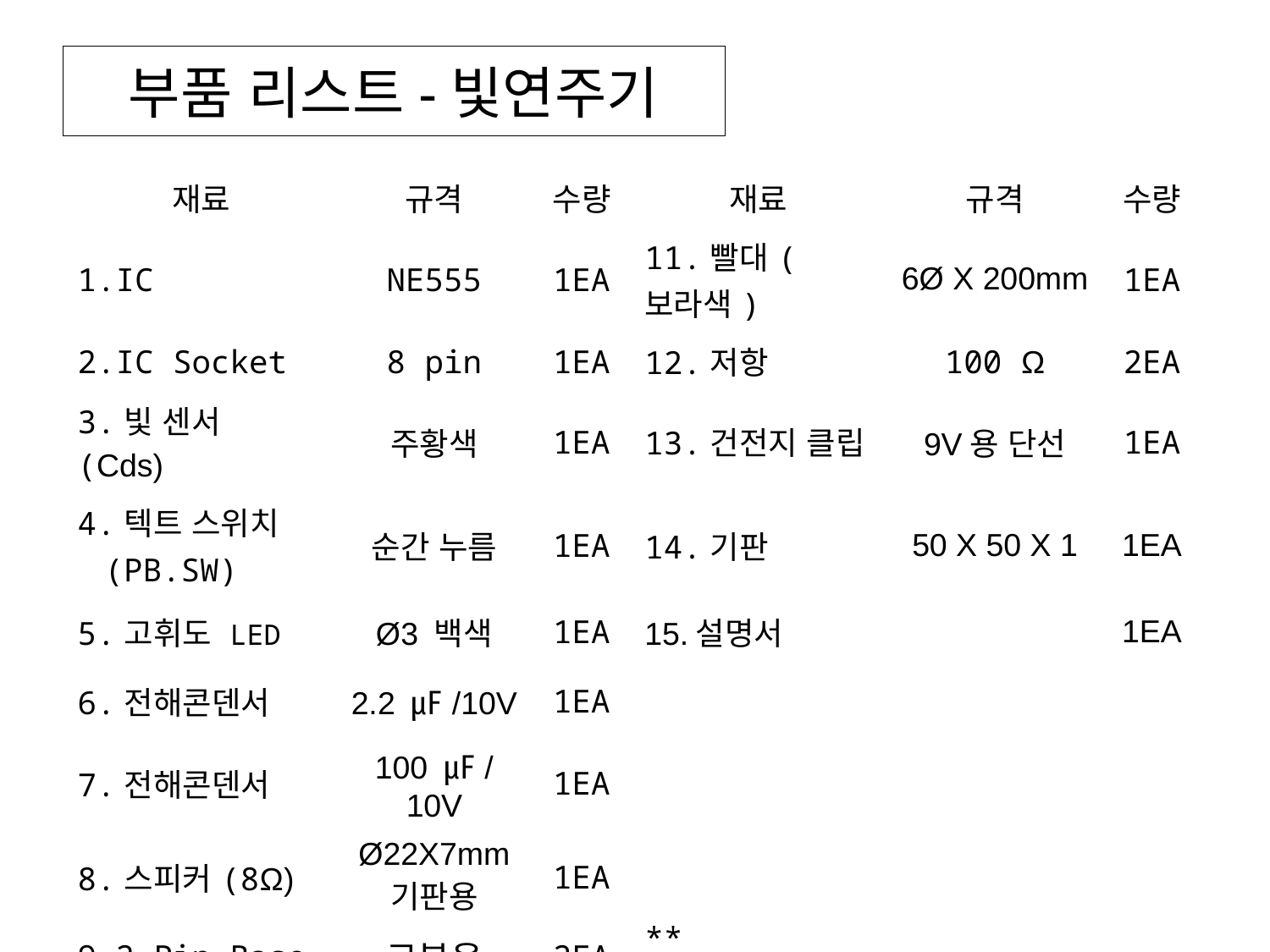

# 부품 리스트-빛연주기
| 재료 | 규격 | 수량 | 재료 | 규격 | 수량 |
| --- | --- | --- | --- | --- | --- |
| 1.IC | NE555 | 1EA | 11.빨대(보라색) | 6Ø X 200mm | 1EA |
| 2.IC Socket | 8 pin | 1EA | 12.저항 | 100 Ω | 2EA |
| 3.빛 센서 (Cds) | 주황색 | 1EA | 13.건전지 클립 | 9V용 단선 | 1EA |
| 4.텍트 스위치 (PB.SW) | 순간 누름 | 1EA | 14.기판 | 50 X 50 X 1 | 1EA |
| 5.고휘도 LED | Ø3 백색 | 1EA | 15.설명서 |  | 1EA |
| 6.전해콘덴서 | 2.2 ㎌/10V | 1EA |  |  |  |
| 7.전해콘덴서 | 100 ㎌/10V | 1EA | \*\* |  |  |
| 8.스피커(8Ω) | Ø22X7mm 기판용 | 1EA |  |  |  |
| 9.2 Pin Base | 로봇용 | 2EA |  |  |  |
| 10.2 Pin 소켓(선포함) 로봇용 | 양쪽150mm | 2EA |  |  |  |